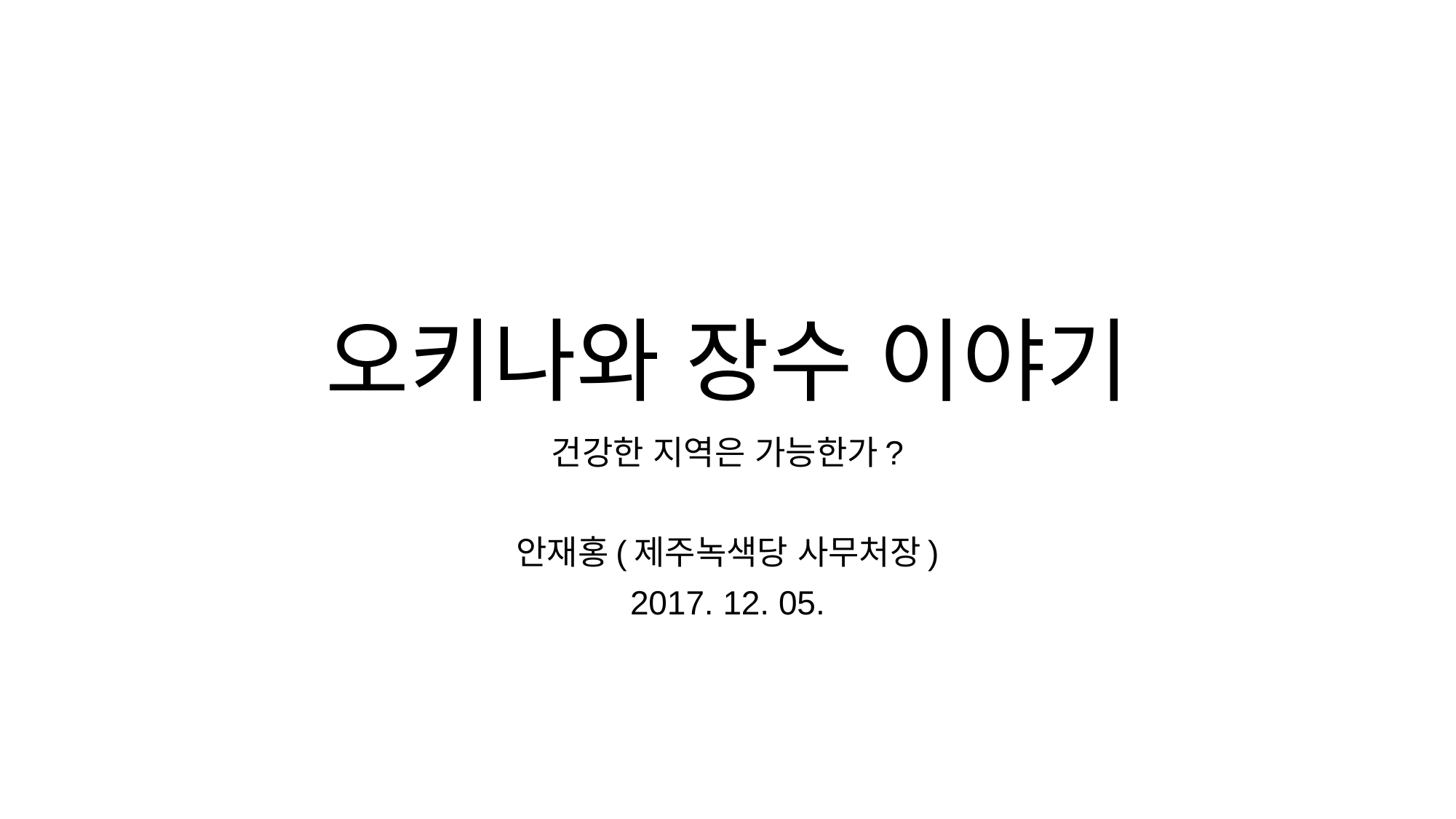

# 오키나와 장수 이야기
건강한 지역은 가능한가?

안재홍(제주녹색당 사무처장)
2017. 12. 05.